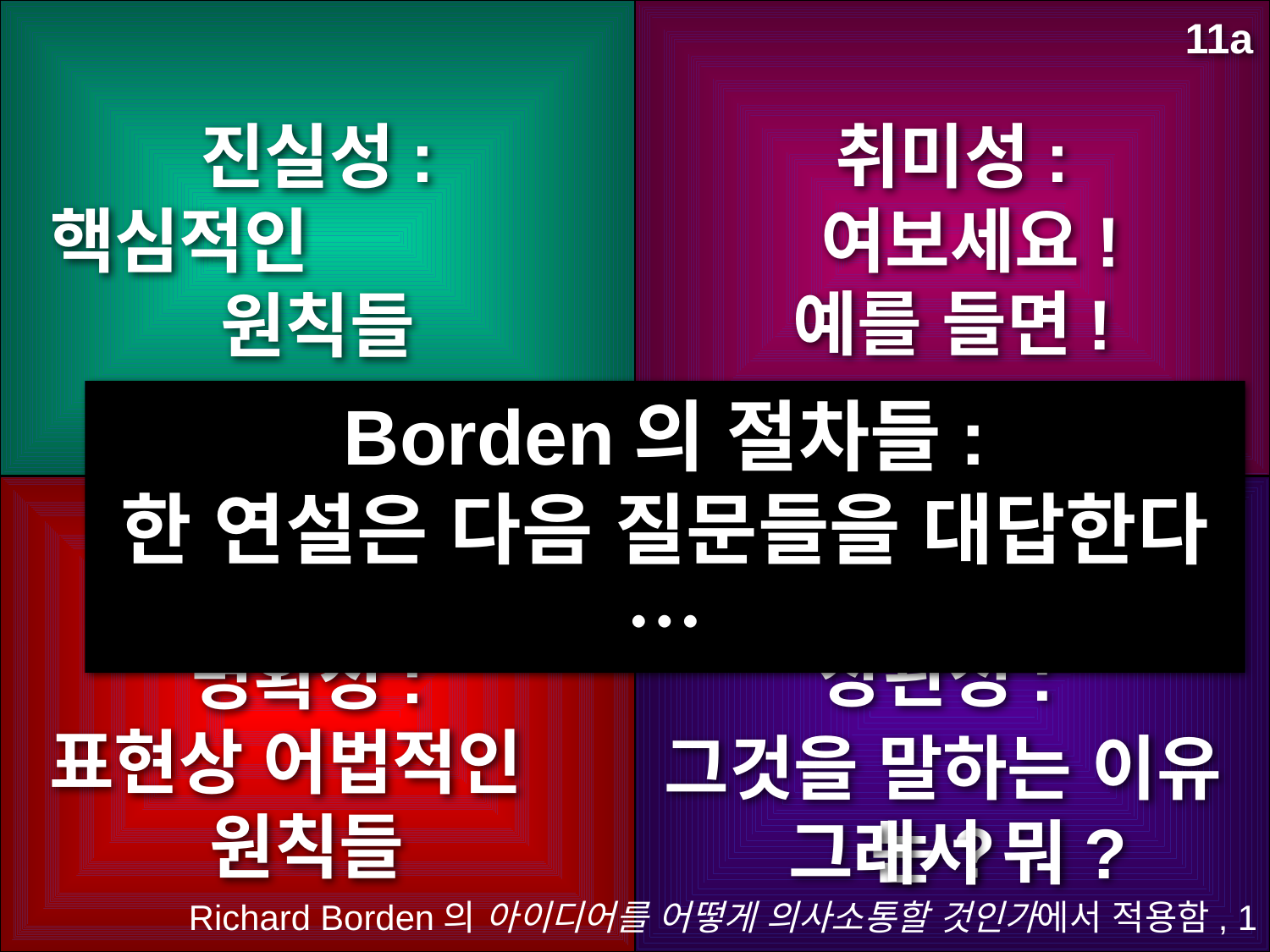

11a
진실성:
핵심적인               원칙들
취미성:
 여보세요!
예를 들면!
Borden의 절차들:
한 연설은 다음 질문들을 대답한다…

상관성:
명확성:
 표현상 어법적인     원칙들
그것을 말하는 이유는?
그래서 뭐?
Richard Borden의 아이디어를 어떻게 의사소통할 것인가에서 적용함, 1